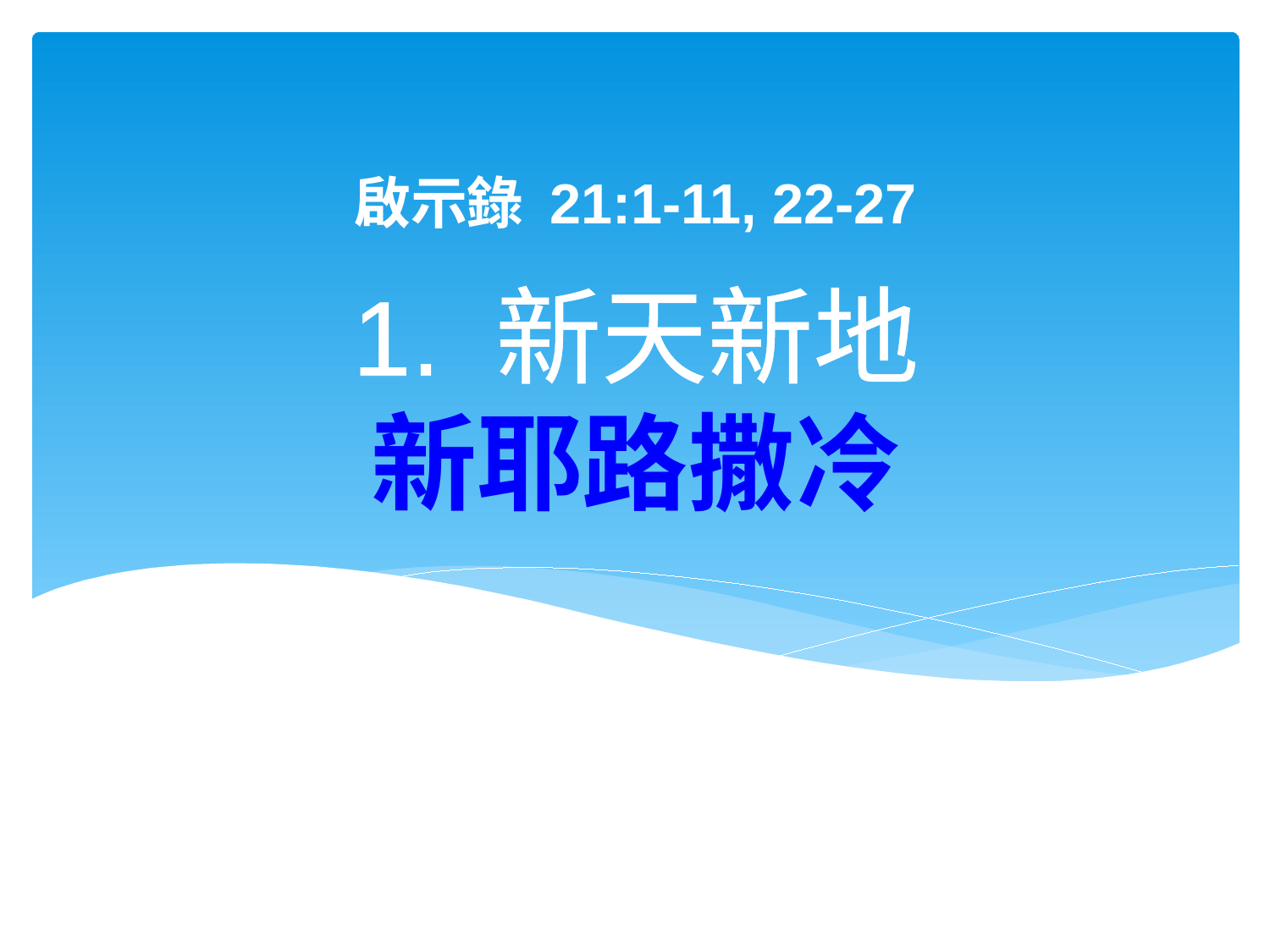

啟示錄 21:1-11, 22-27
# 1. 新天新地 新耶路撒冷